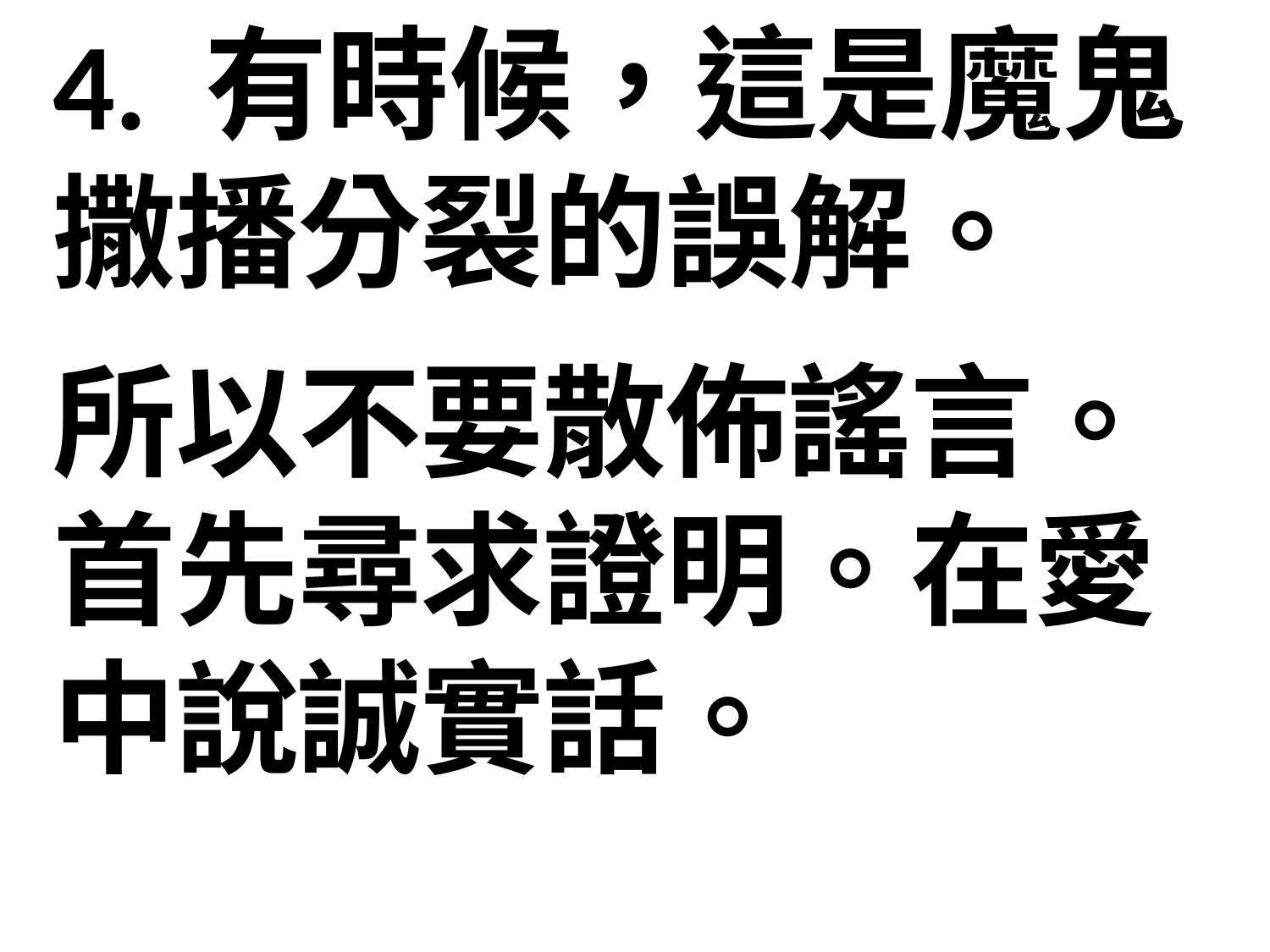

4. 有時候，這是魔鬼撒播分裂的誤解。

所以不要散佈謠言。首先尋求證明。在愛中說誠實話。